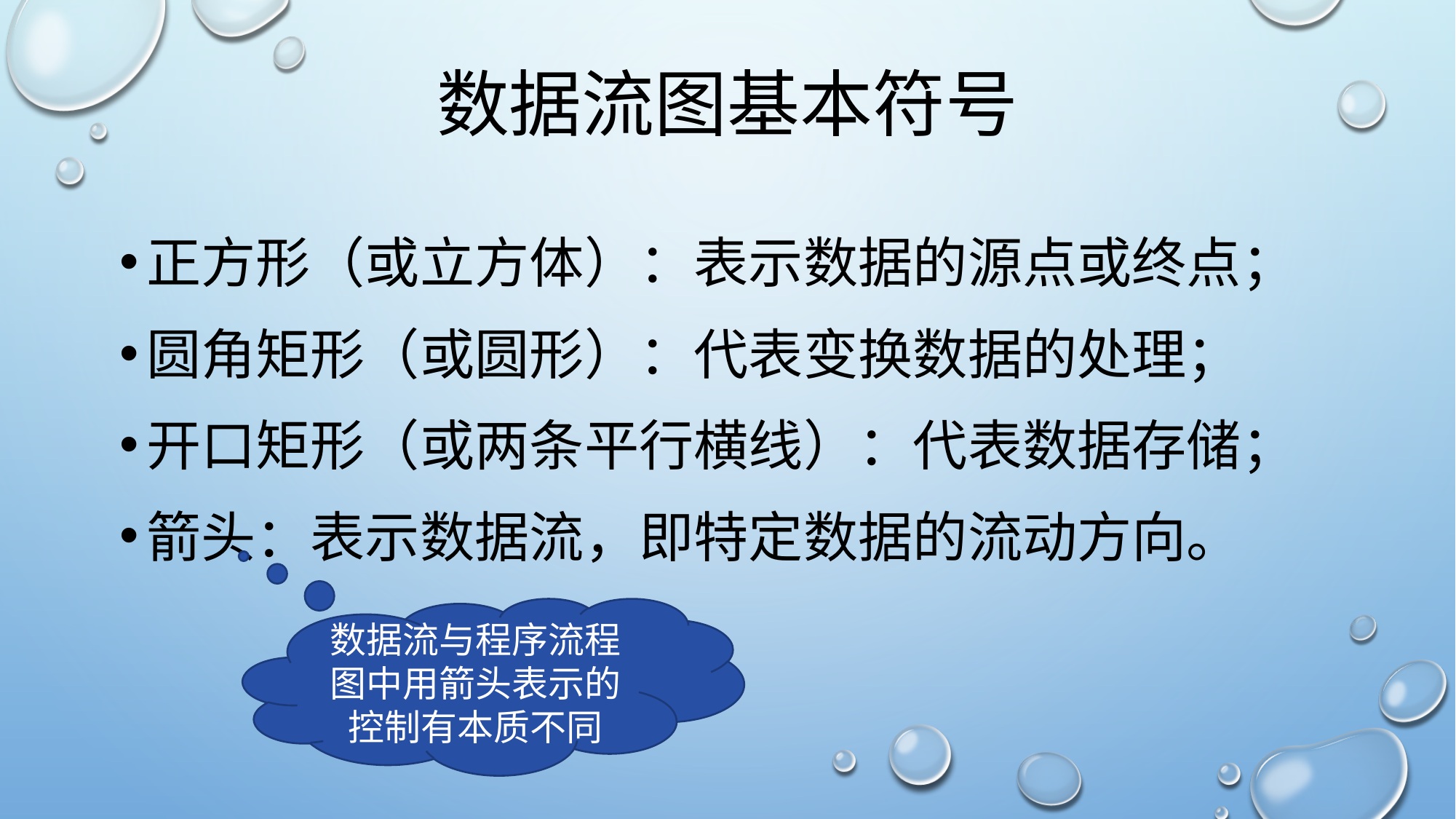

# 数据流图基本符号
正方形（或立方体）：表示数据的源点或终点；
圆角矩形（或圆形）：代表变换数据的处理；
开口矩形（或两条平行横线）：代表数据存储；
箭头：表示数据流，即特定数据的流动方向。
数据流与程序流程图中用箭头表示的控制有本质不同